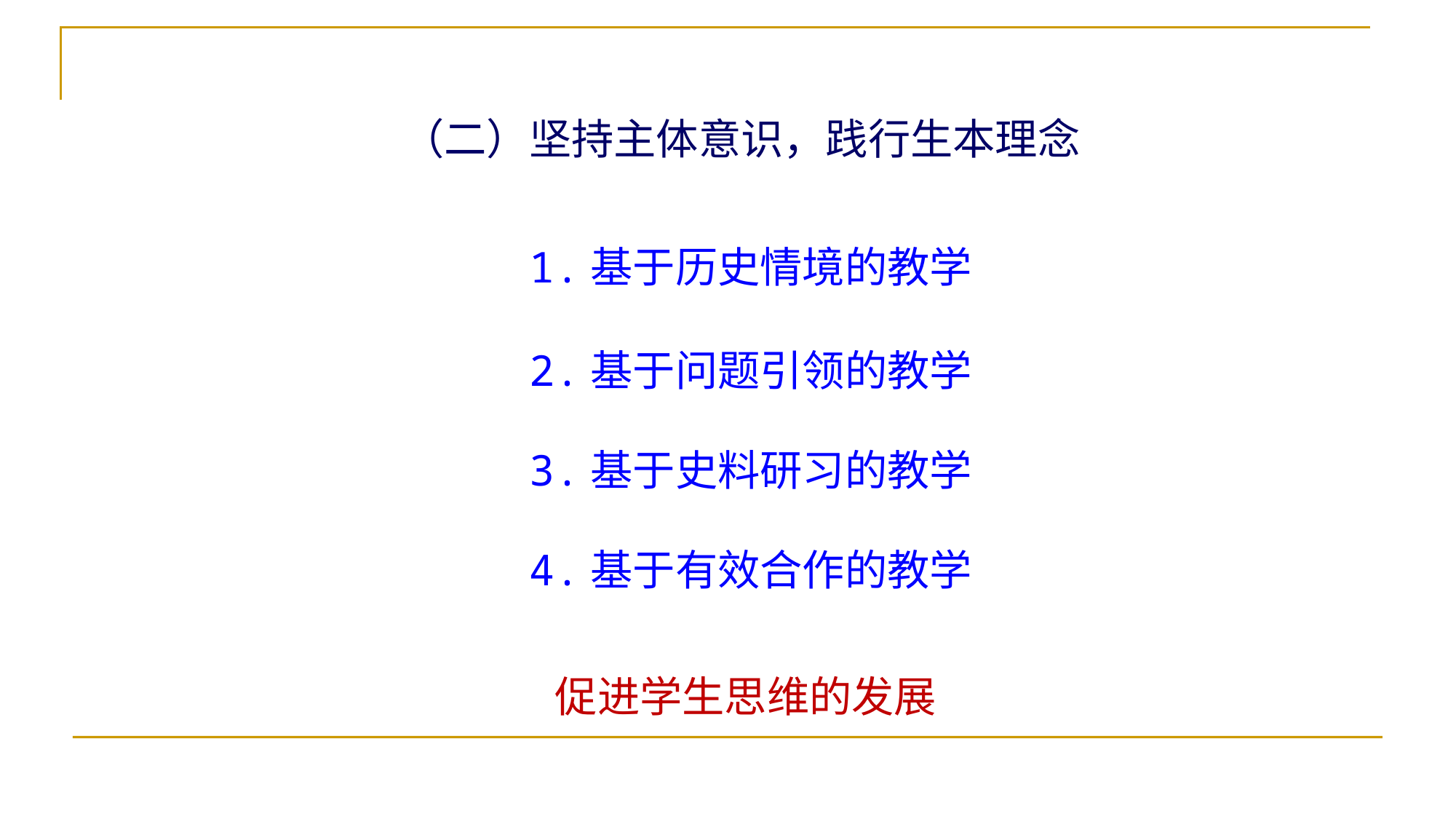

（二）坚持主体意识，践行生本理念
 1.基于历史情境的教学
 2.基于问题引领的教学
 3.基于史料研习的教学
 4.基于有效合作的教学
促进学生思维的发展